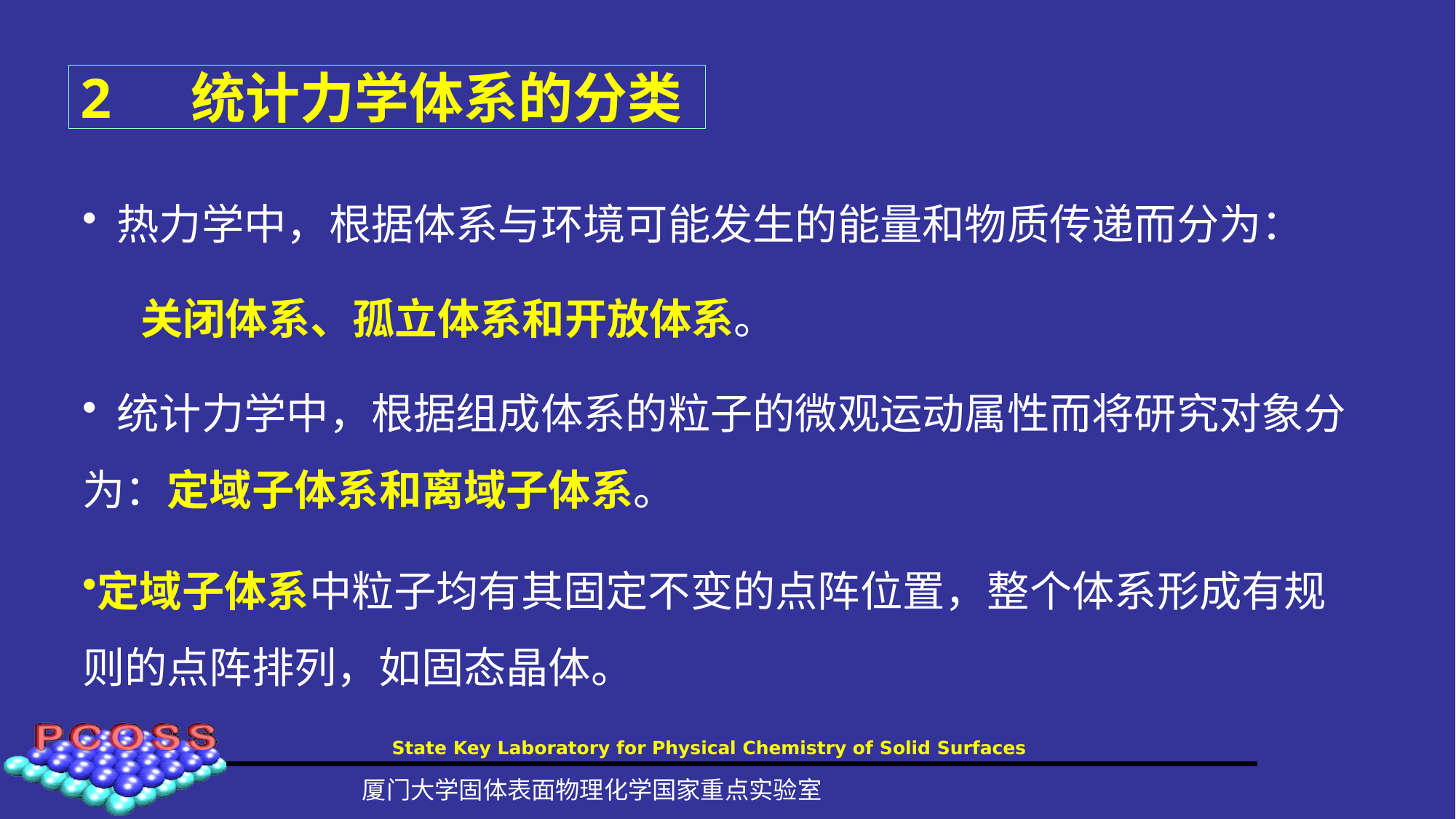

# 2  统计力学体系的分类
 热力学中，根据体系与环境可能发生的能量和物质传递而分为：
     关闭体系、孤立体系和开放体系。
 统计力学中，根据组成体系的粒子的微观运动属性而将研究对象分为：定域子体系和离域子体系。
定域子体系中粒子均有其固定不变的点阵位置，整个体系形成有规则的点阵排列，如固态晶体。